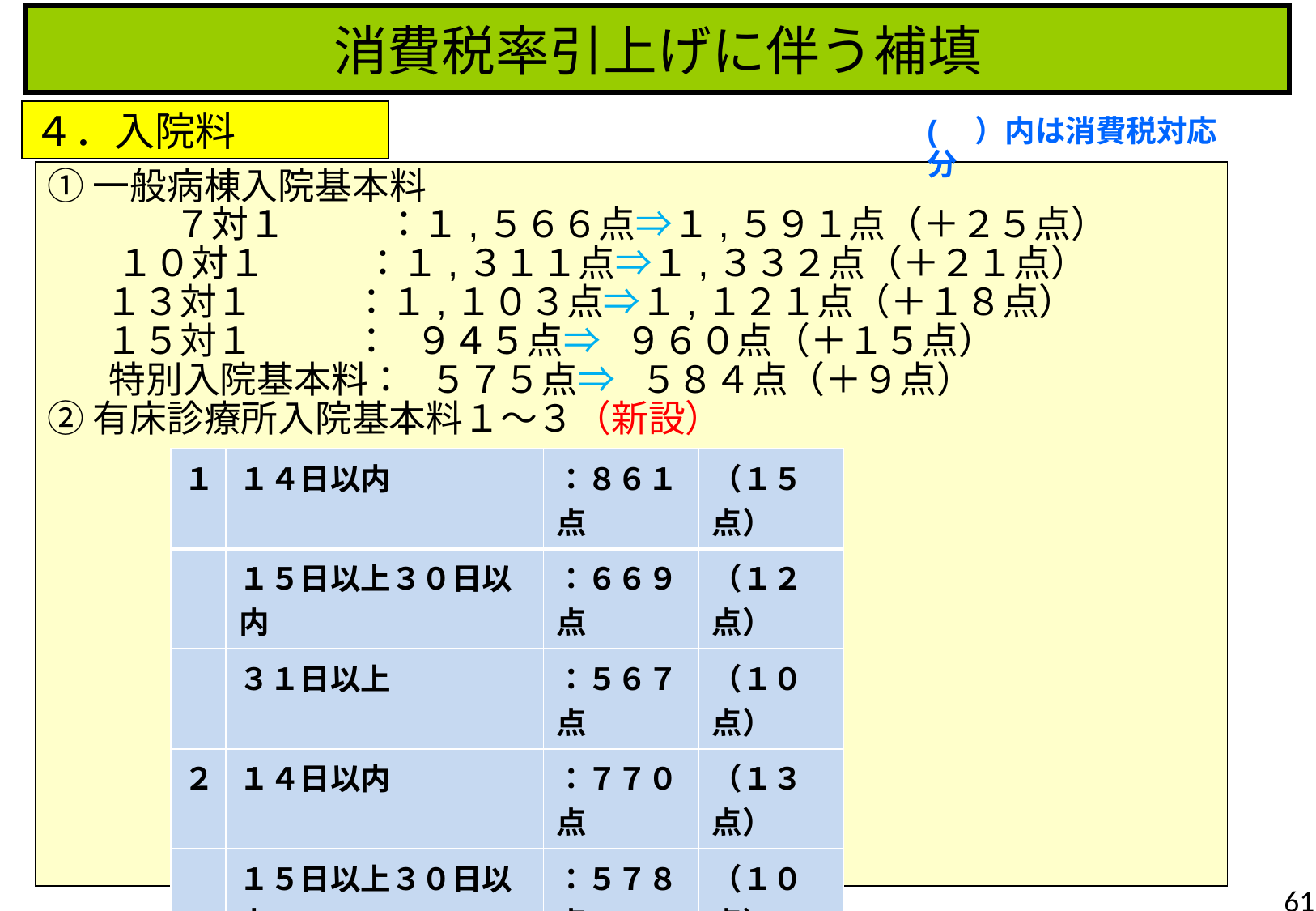

消費税率引上げに伴う補填
４．入院料
(　）内は消費税対応分
①一般病棟入院基本料
　　  　７対１            ：１,５６６点⇒１,５９１点（＋２５点）
　    １０対１            ：１,３１１点⇒１,３３２点（＋２１点）
      １３対１            ：１,１０３点⇒１,１２１点（＋１８点）
      １５対１            ：   ９４５点⇒   ９６０点（＋１５点）
　   特別入院基本料：   ５７５点⇒   ５８４点（＋９点）
②有床診療所入院基本料１～３（新設）

| １ | １４日以内 | ：８６１点 | （１５点） |
| --- | --- | --- | --- |
|  | １５日以上３０日以内 | ：６６９点 | （１２点） |
|  | ３１日以上 | ：５６７点 | （１０点） |
| ２ | １４日以内 | ：７７０点 | （１３点） |
|  | １５日以上３０日以内 | ：５７８点 | （１０点） |
|  | ３１日以上 | ：５２１点 | （ ９点） |
| ３ | １４日以内 | ：５６８点 | （１０点） |
|  | １５日以上３０日以内 | ：５３０点 | （ ７点） |
|  | ３１日以上 | ：５００点 | （ ７点） |
61